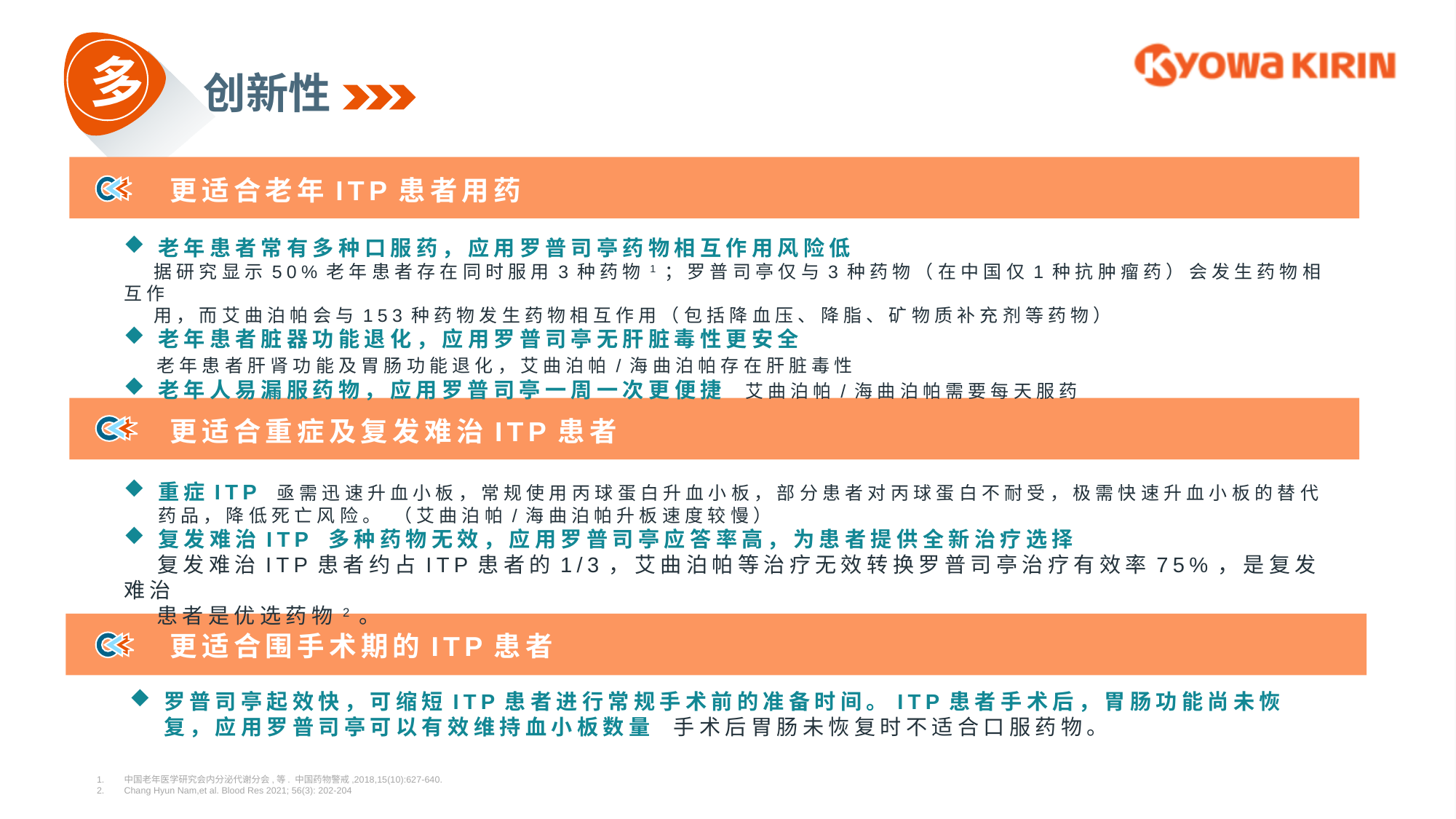

多

创新性

更适合老年ITP患者用药

老年患者常有多种口服药，应用罗普司亭药物相互作用风险低
   据研究显示50%老年患者存在同时服用3种药物1；罗普司亭仅与3种药物（在中国仅1种抗肿瘤药）会发生药物相互作
   用，而艾曲泊帕会与153种药物发生药物相互作用（包括降血压、降脂、矿物质补充剂等药物）
老年患者脏器功能退化，应用罗普司亭无肝脏毒性更安全
   老年患者肝肾功能及胃肠功能退化，艾曲泊帕/海曲泊帕存在肝脏毒性
老年人易漏服药物，应用罗普司亭一周一次更便捷  艾曲泊帕/海曲泊帕需要每天服药

更适合重症及复发难治ITP患者

重症ITP 亟需迅速升血小板，常规使用丙球蛋白升血小板，部分患者对丙球蛋白不耐受，极需快速升血小板的替代药品，降低死亡风险。 （艾曲泊帕/海曲泊帕升板速度较慢）
复发难治ITP 多种药物无效，应用罗普司亭应答率高，为患者提供全新治疗选择
   复发难治ITP患者约占ITP患者的1/3，艾曲泊帕等治疗无效转换罗普司亭治疗有效率75%，是复发难治
   患者是优选药物2。

更适合围手术期的ITP患者

罗普司亭起效快，可缩短ITP患者进行常规手术前的准备时间。ITP患者手术后，胃肠功能尚未恢复，应用罗普司亭可以有效维持血小板数量  手术后胃肠未恢复时不适合口服药物。
中国老年医学研究会内分泌代谢分会,等. 中国药物警戒,2018,15(10):627-640.
Chang Hyun Nam,et al. Blood Res 2021; 56(3): 202-204